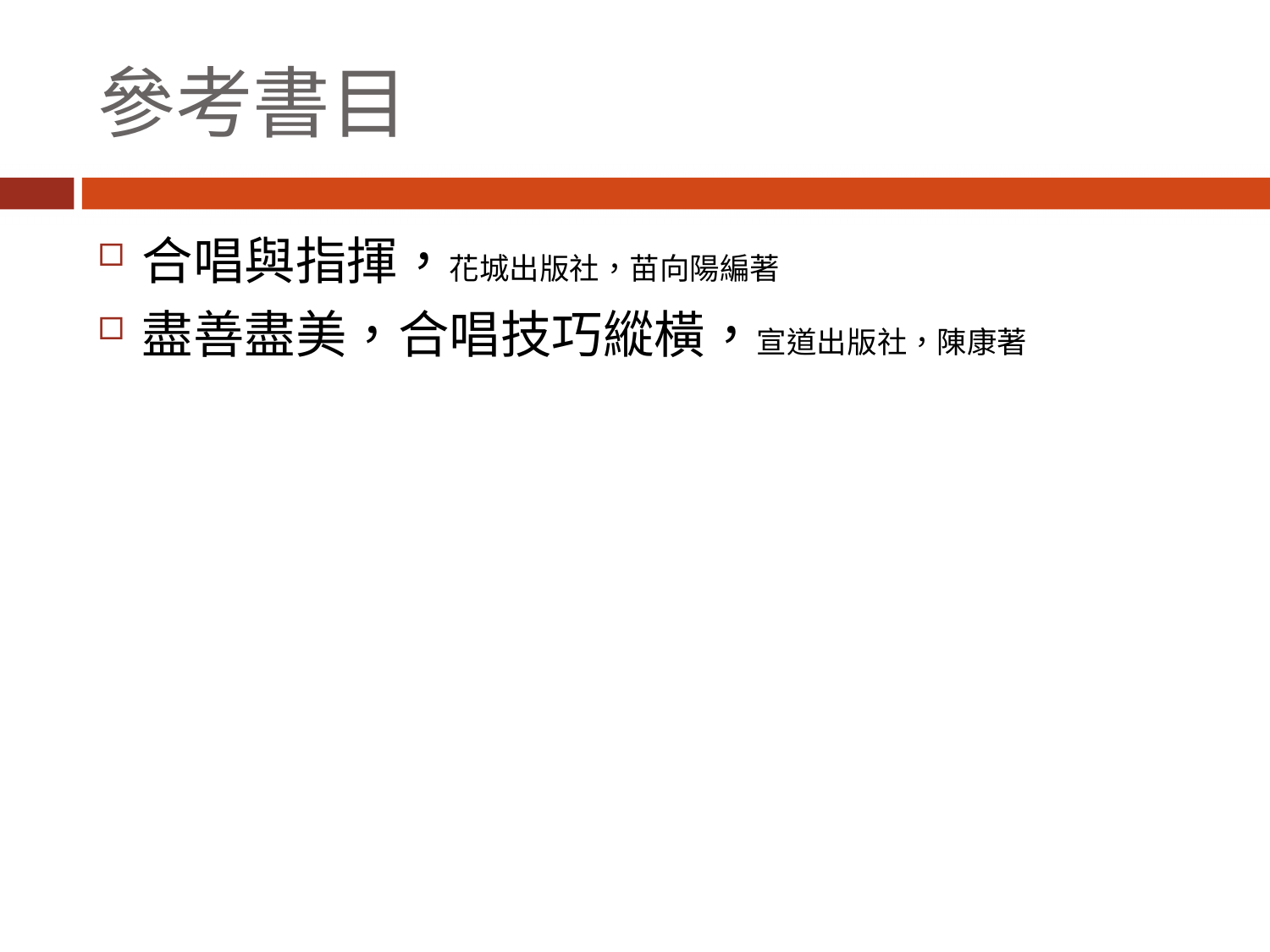

# 參考書目
合唱與指揮，花城出版社，苗向陽編著
盡善盡美，合唱技巧縱橫，宣道出版社，陳康著